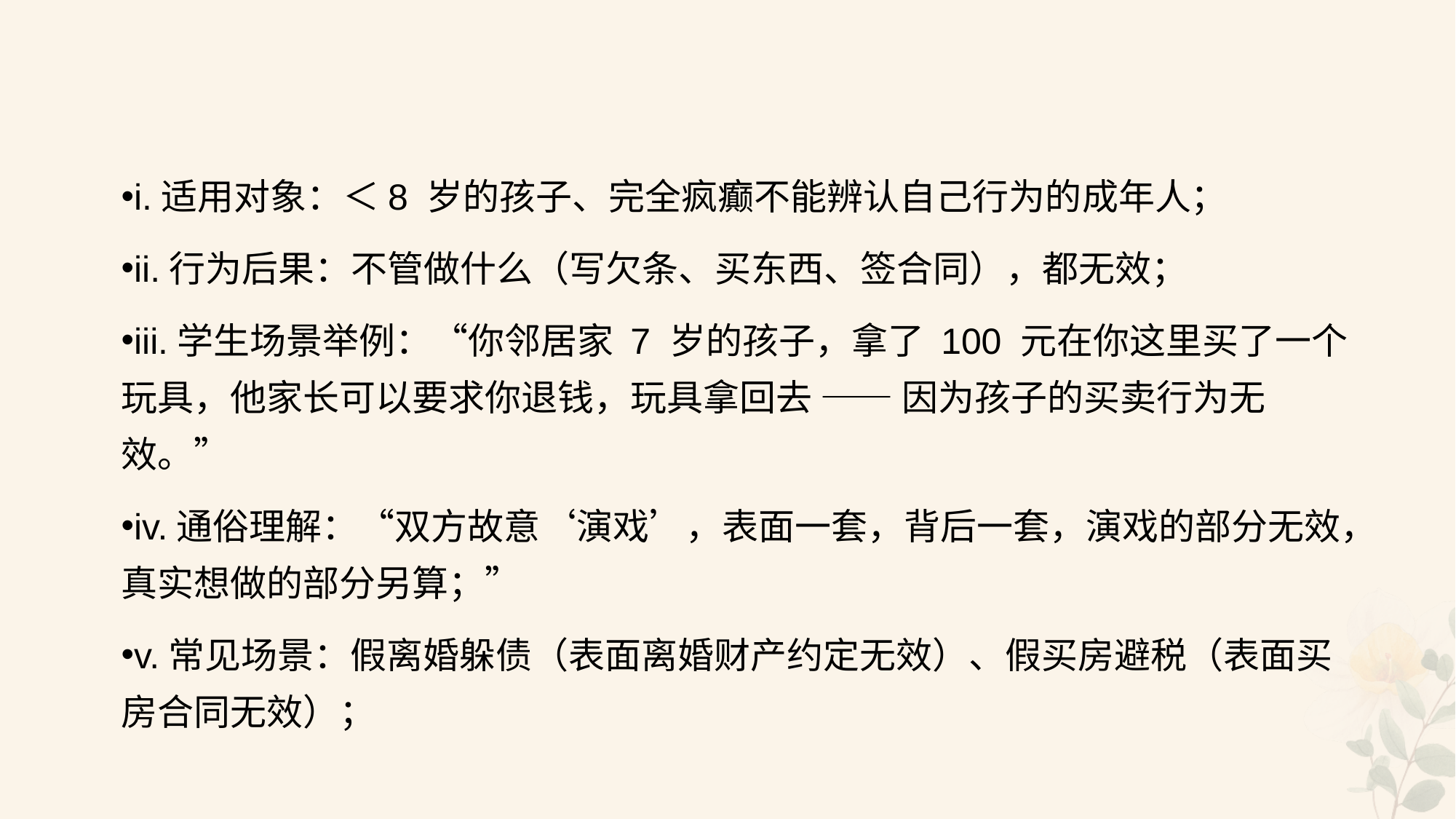

#
i.适用对象：＜8 岁的孩子、完全疯癫不能辨认自己行为的成年人；
ii.行为后果：不管做什么（写欠条、买东西、签合同），都无效；
iii.学生场景举例：“你邻居家 7 岁的孩子，拿了 100 元在你这里买了一个玩具，他家长可以要求你退钱，玩具拿回去 —— 因为孩子的买卖行为无效。”
iv.通俗理解：“双方故意‘演戏’，表面一套，背后一套，演戏的部分无效，真实想做的部分另算；”
v.常见场景：假离婚躲债（表面离婚财产约定无效）、假买房避税（表面买房合同无效）；